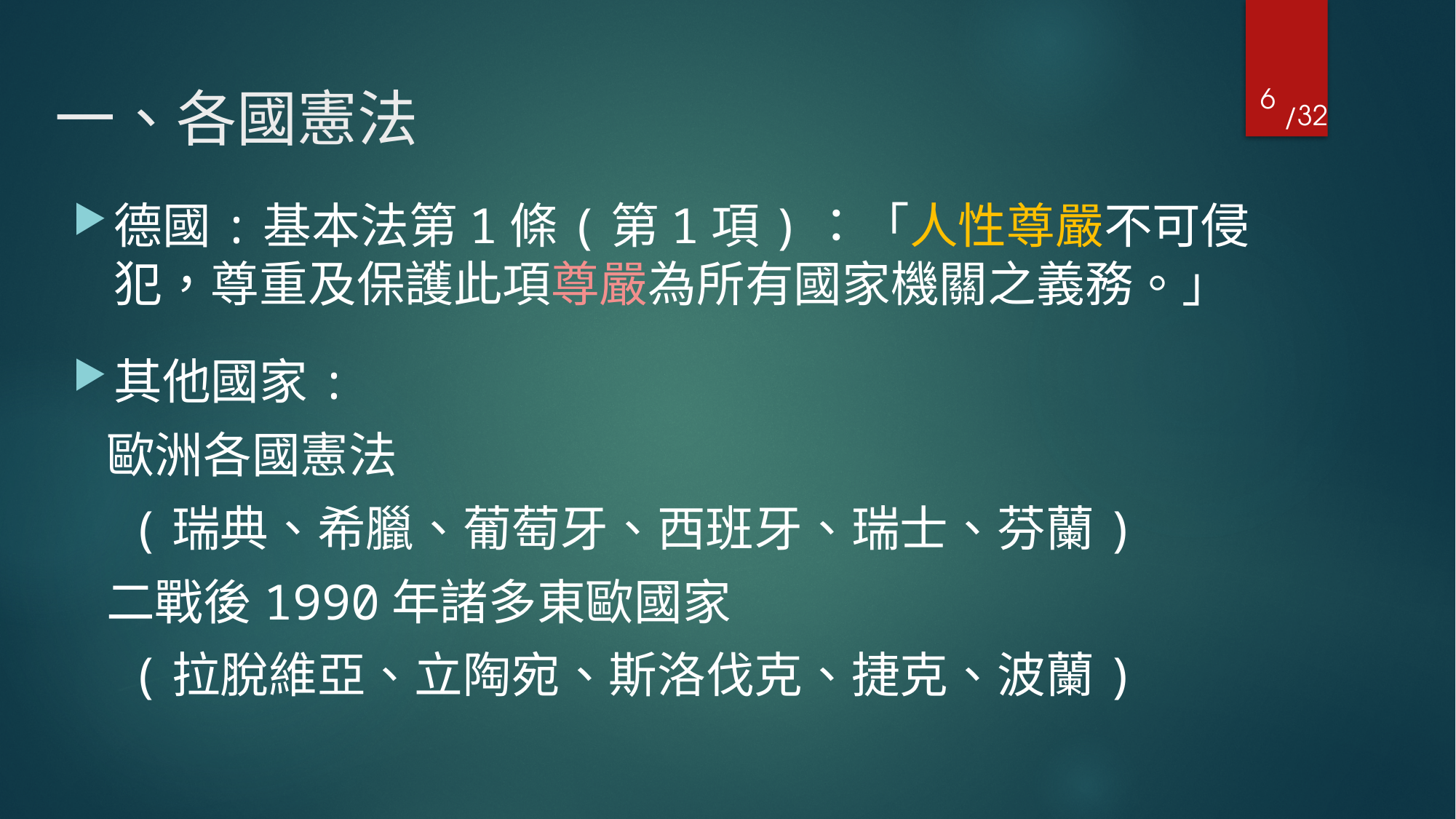

6
# 一、各國憲法
德國:基本法第1條(第1項)：「人性尊嚴不可侵犯，尊重及保護此項尊嚴為所有國家機關之義務。」

其他國家:
  歐洲各國憲法
  (瑞典、希臘、葡萄牙、西班牙、瑞士、芬蘭)
  二戰後1990年諸多東歐國家
  (拉脫維亞、立陶宛、斯洛伐克、捷克、波蘭)